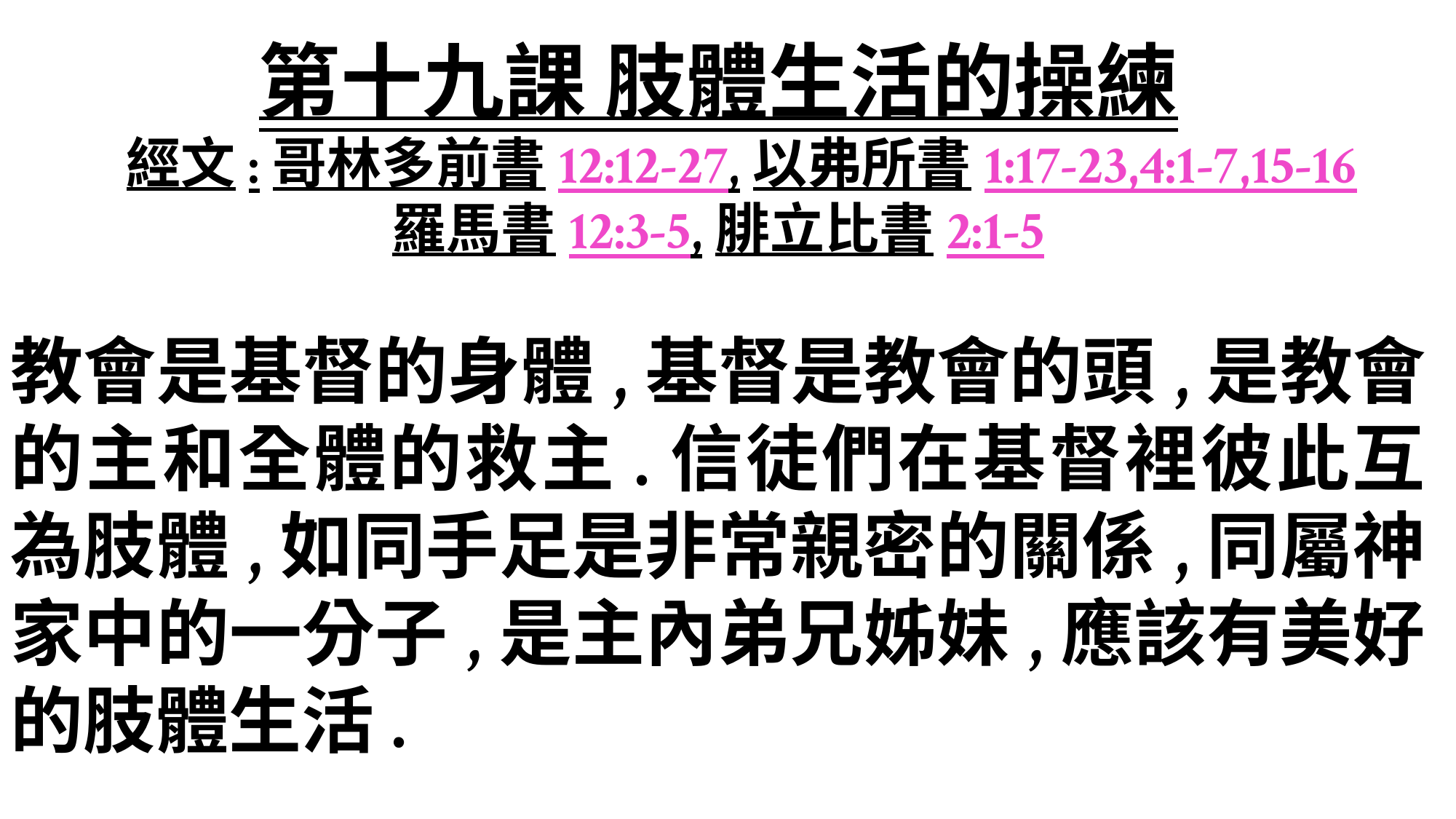

第十九課 肢體生活的操練
 經文:哥林多前書12:12-27,以弗所書1:17-23,4:1-7,15-16
羅馬書12:3-5,腓立比書2:1-5

教會是基督的身體,基督是教會的頭,是教會的主和全體的救主.信徒們在基督裡彼此互為肢體,如同手足是非常親密的關係,同屬神家中的一分子,是主內弟兄姊妹,應該有美好的肢體生活.